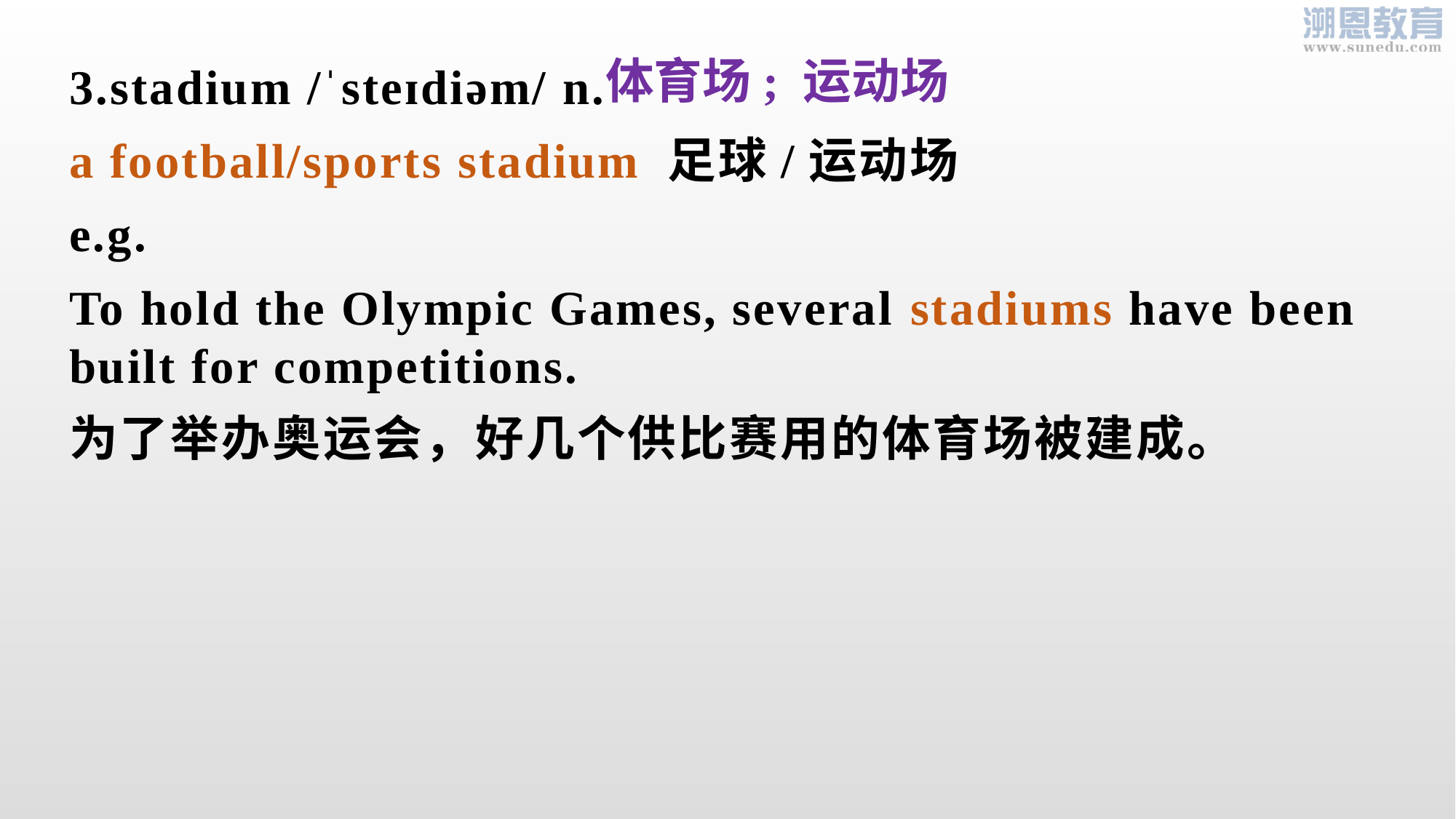

体育场; 运动场
3.stadium /ˈsteɪdiəm/ n.
a football/sports stadium 足球/运动场
e.g.
To hold the Olympic Games, several stadiums have been built for competitions.
为了举办奥运会，好几个供比赛用的体育场被建成。